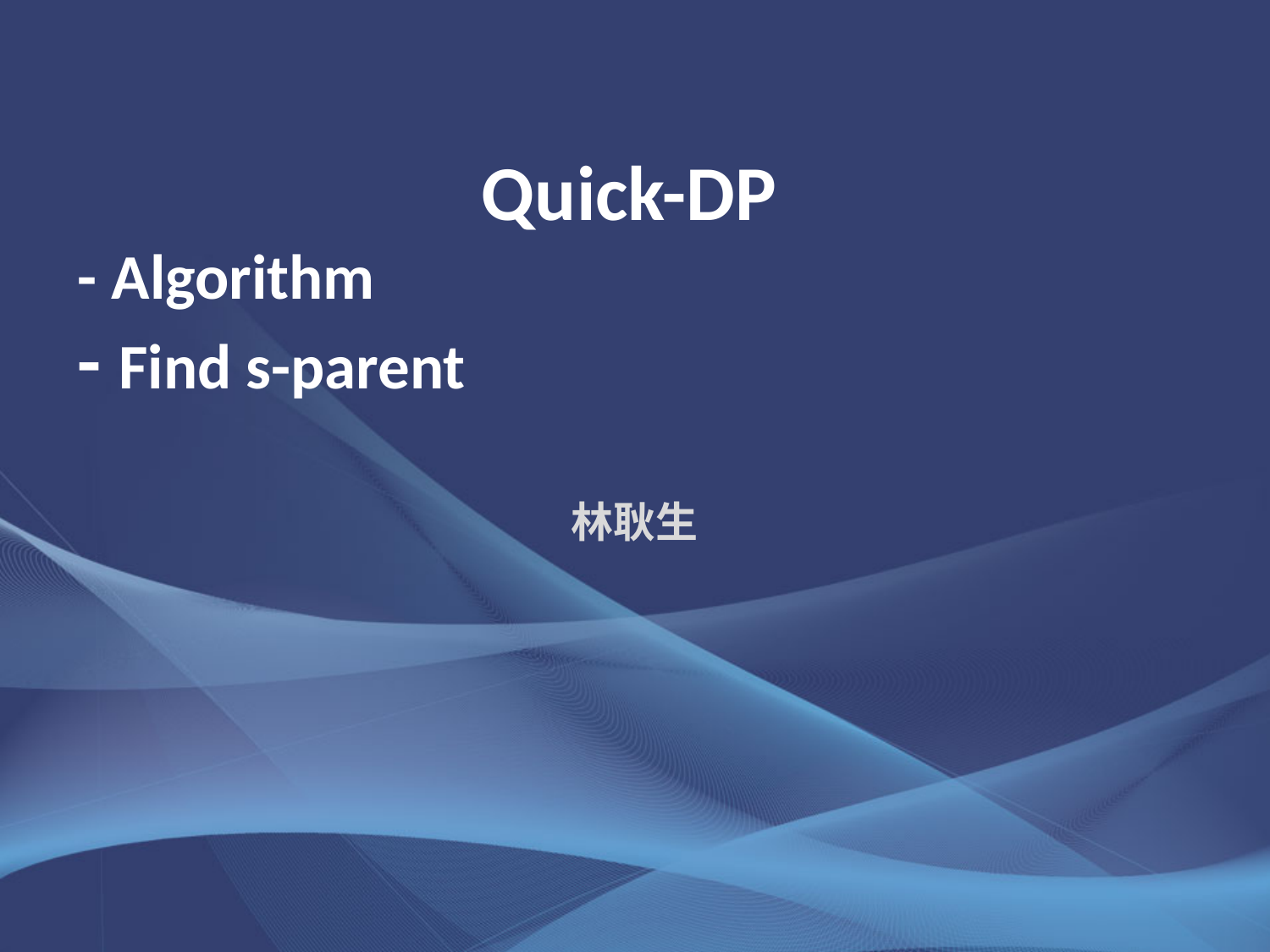

Quick-DP
- Algorithm
- Find s-parent
林耿生